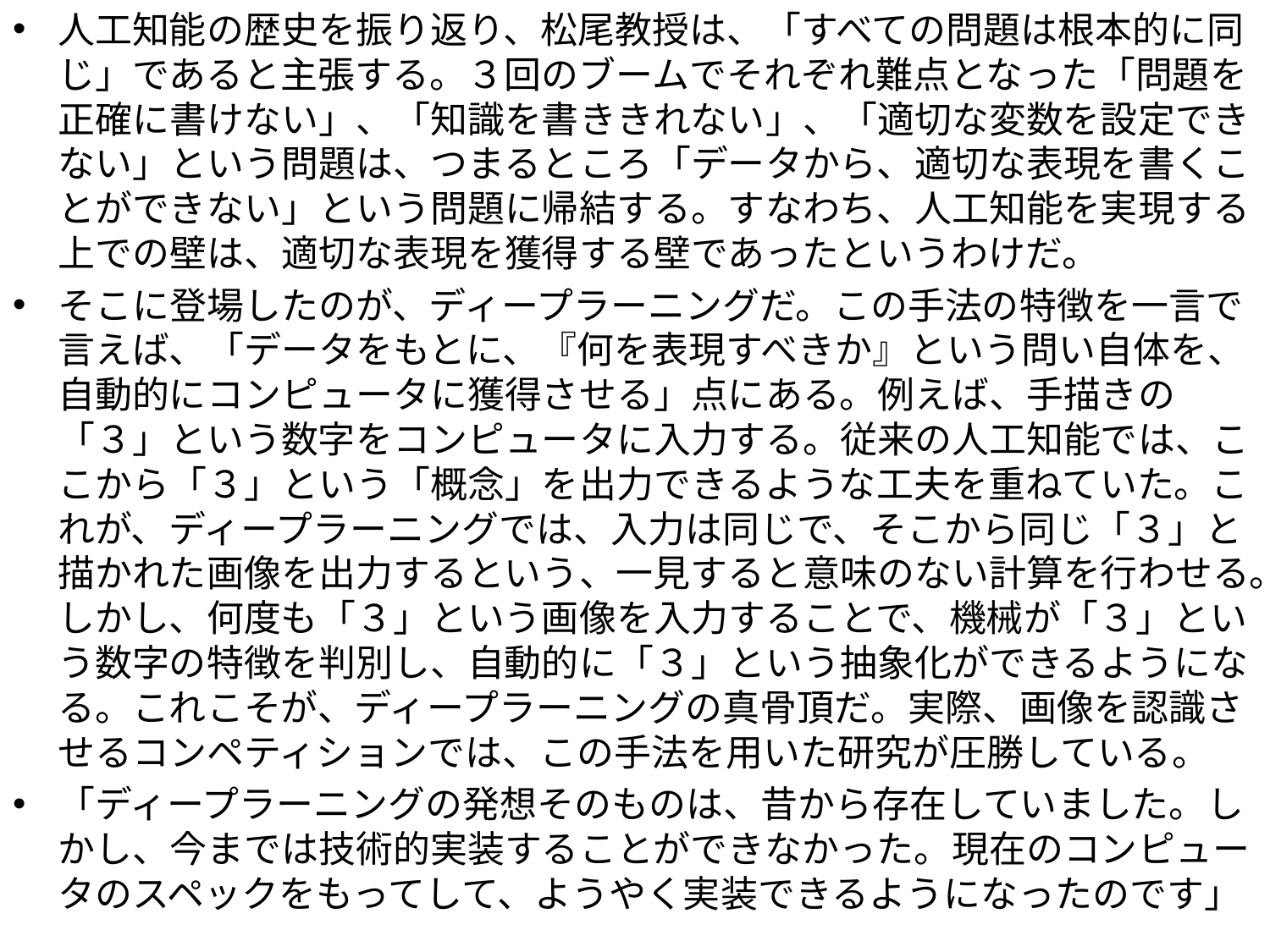

人工知能の歴史を振り返り、松尾教授は、「すべての問題は根本的に同じ」であると主張する。３回のブームでそれぞれ難点となった「問題を正確に書けない」、「知識を書ききれない」、「適切な変数を設定できない」という問題は、つまるところ「データから、適切な表現を書くことができない」という問題に帰結する。すなわち、人工知能を実現する上での壁は、適切な表現を獲得する壁であったというわけだ。
そこに登場したのが、ディープラーニングだ。この手法の特徴を一言で言えば、「データをもとに、『何を表現すべきか』という問い自体を、自動的にコンピュータに獲得させる」点にある。例えば、手描きの「３」という数字をコンピュータに入力する。従来の人工知能では、ここから「３」という「概念」を出力できるような工夫を重ねていた。これが、ディープラーニングでは、入力は同じで、そこから同じ「３」と描かれた画像を出力するという、一見すると意味のない計算を行わせる。しかし、何度も「３」という画像を入力することで、機械が「３」という数字の特徴を判別し、自動的に「３」という抽象化ができるようになる。これこそが、ディープラーニングの真骨頂だ。実際、画像を認識させるコンペティションでは、この手法を用いた研究が圧勝している。
「ディープラーニングの発想そのものは、昔から存在していました。しかし、今までは技術的実装することができなかった。現在のコンピュータのスペックをもってして、ようやく実装できるようになったのです」